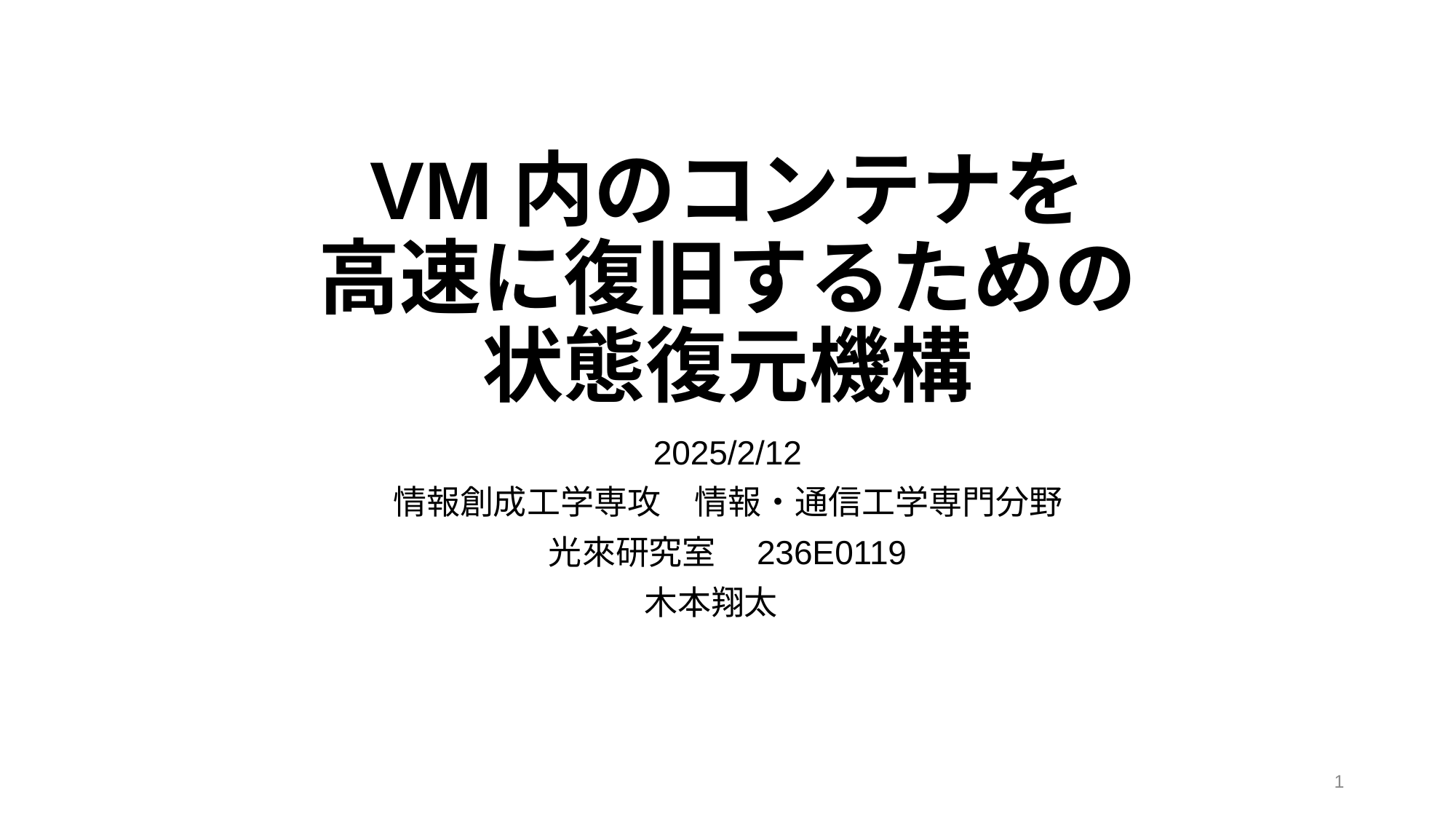

# VM内のコンテナを 高速に復旧するための 状態復元機構
2025/2/12
情報創成工学専攻　情報・通信工学専門分野
光來研究室　236E0119
木本翔太
1